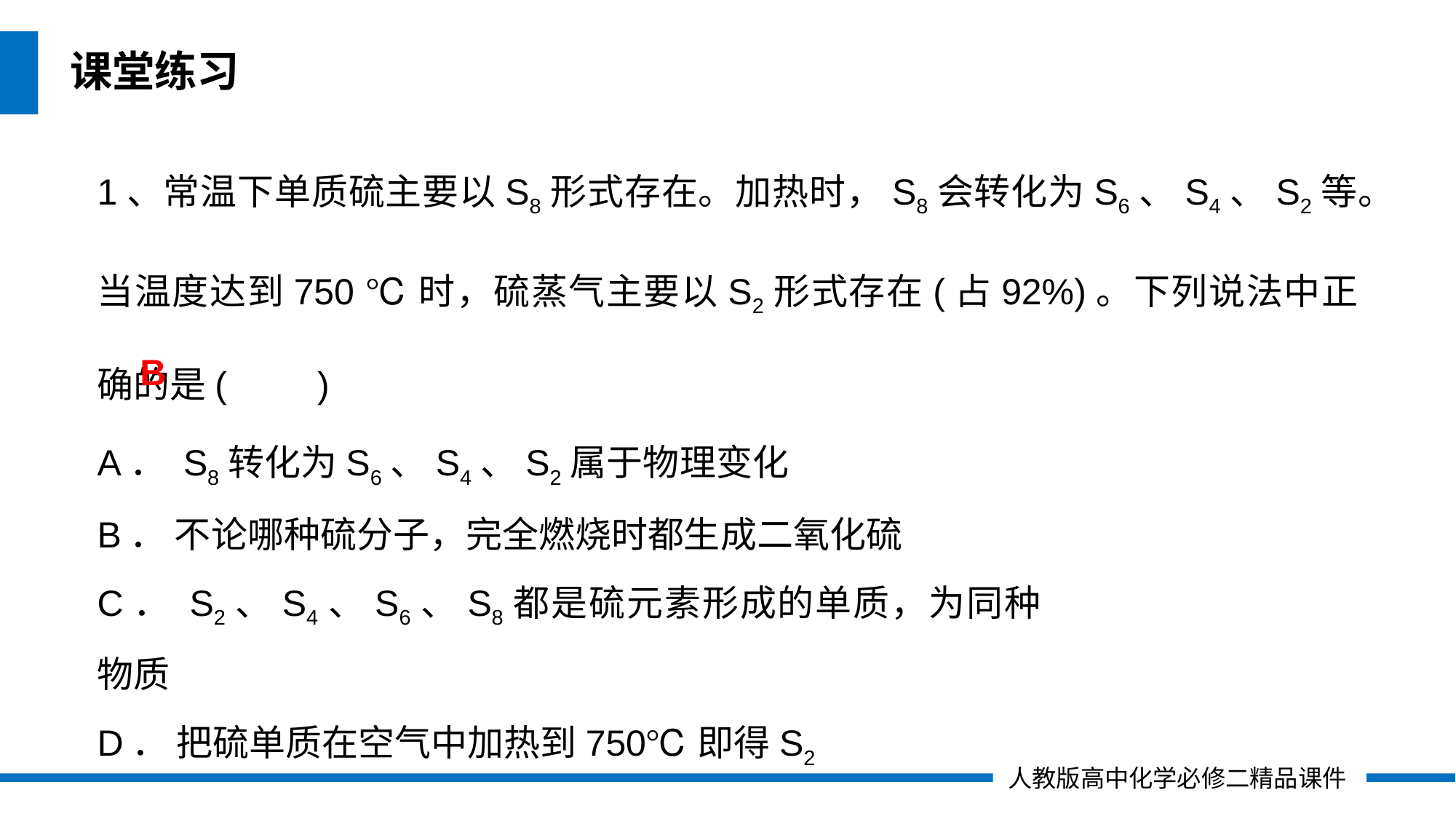

课堂练习
1、常温下单质硫主要以S8形式存在。加热时，S8会转化为S6、S4、S2等。当温度达到750 ℃时，硫蒸气主要以S2形式存在(占92%)。下列说法中正确的是(　　)
B
A． S8转化为S6、S4、S2属于物理变化
B． 不论哪种硫分子，完全燃烧时都生成二氧化硫
C． S2、S4、S6、S8都是硫元素形成的单质，为同种物质
D． 把硫单质在空气中加热到750℃即得S2